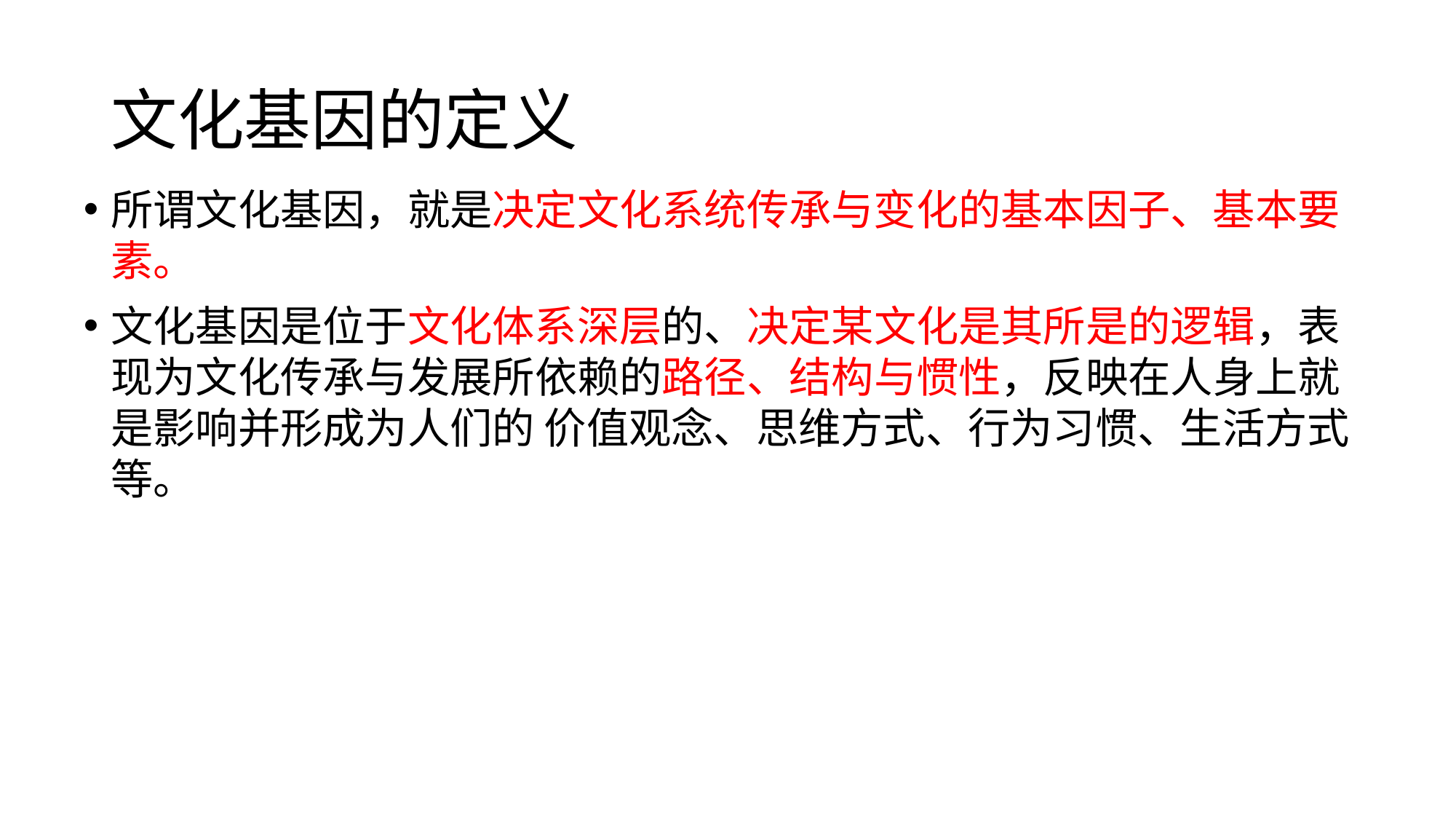

# 文化基因的定义
所谓文化基因，就是决定文化系统传承与变化的基本因子、基本要素。
文化基因是位于文化体系深层的、决定某文化是其所是的逻辑，表现为文化传承与发展所依赖的路径、结构与惯性，反映在人身上就是影响并形成为人们的 价值观念、思维方式、行为习惯、生活方式等。